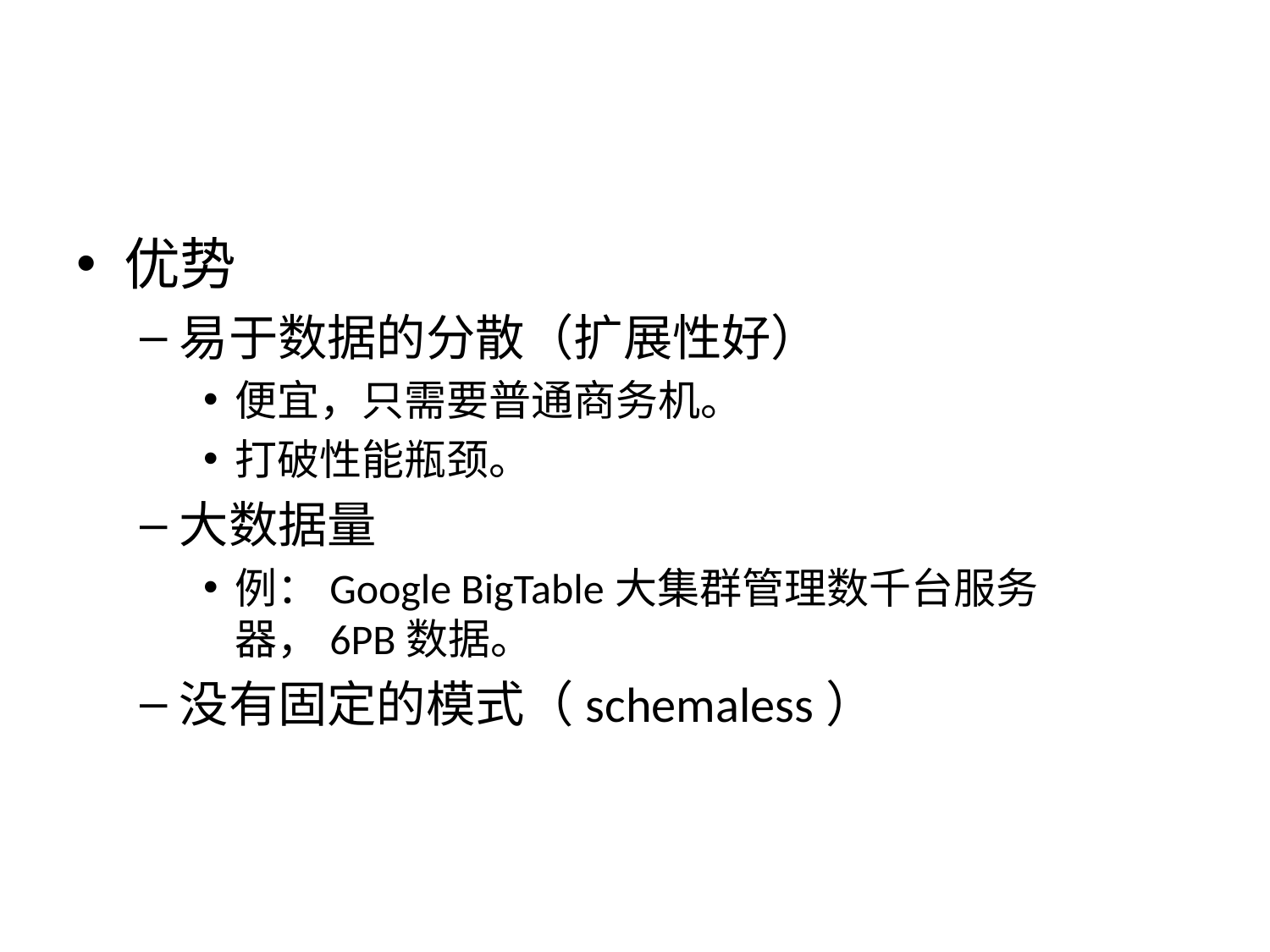

#
优势
易于数据的分散（扩展性好）
便宜，只需要普通商务机。
打破性能瓶颈。
大数据量
例：Google BigTable大集群管理数千台服务器，6PB数据。
没有固定的模式（schemaless）